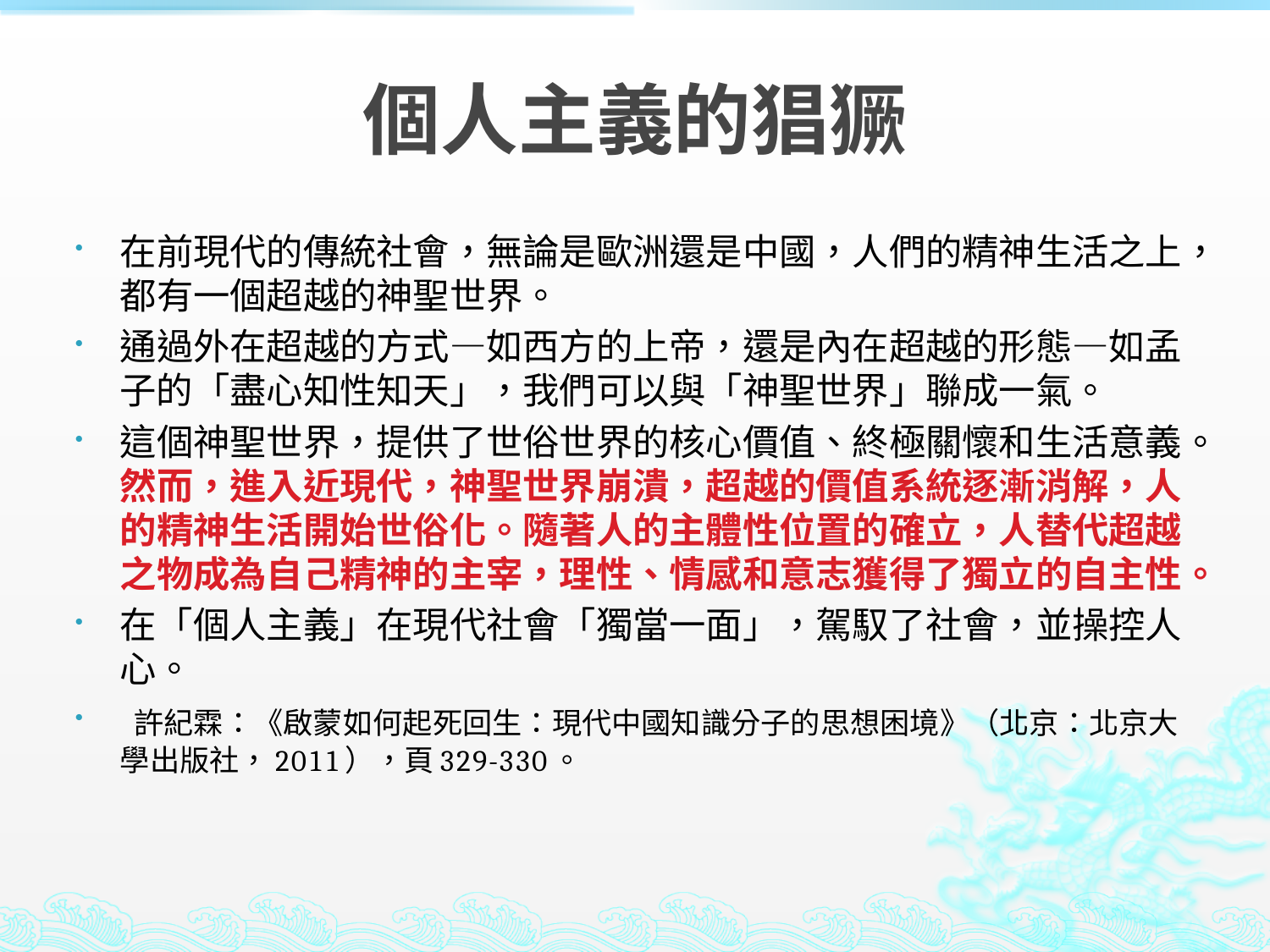

# 個人主義的猖獗
在前現代的傳統社會，無論是歐洲還是中國，人們的精神生活之上，都有一個超越的神聖世界。
通過外在超越的方式—如西方的上帝，還是內在超越的形態—如孟子的「盡心知性知天」，我們可以與「神聖世界」聯成一氣。
這個神聖世界，提供了世俗世界的核心價值、終極關懷和生活意義。然而，進入近現代，神聖世界崩潰，超越的價值系統逐漸消解，人的精神生活開始世俗化。隨著人的主體性位置的確立，人替代超越之物成為自己精神的主宰，理性、情感和意志獲得了獨立的自主性。
在「個人主義」在現代社會「獨當一面」，駕馭了社會，並操控人心。
 許紀霖：《啟蒙如何起死回生：現代中國知識分子的思想困境》（北京：北京大學出版社，2011），頁329-330。